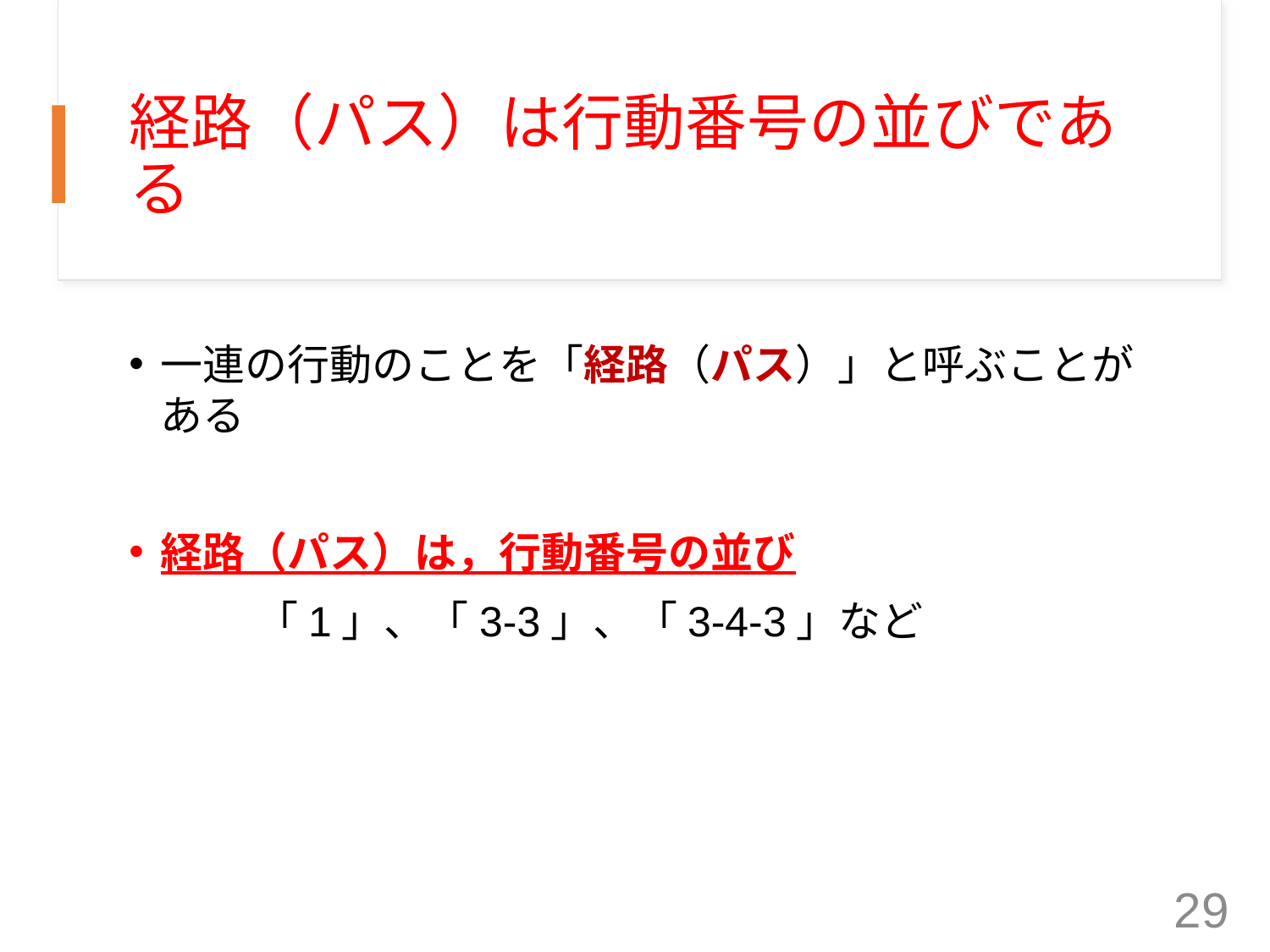

# 経路（パス）は行動番号の並びである

一連の行動のことを「経路（パス）」と呼ぶことがある

経路（パス）は，行動番号の並び
	「1」、「3-3」、「3-4-3」など

29